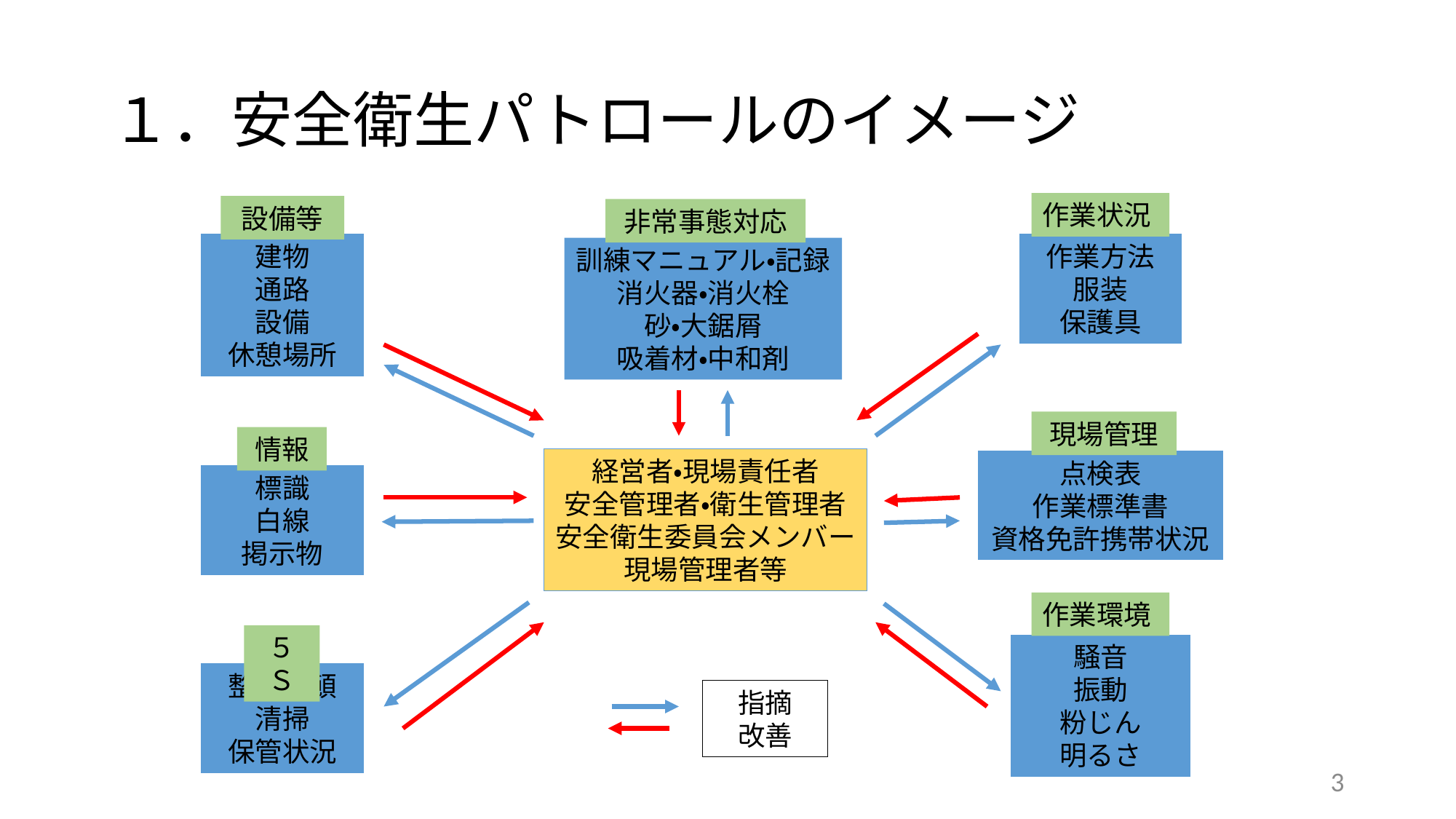

# １．安全衛生パトロールのイメージ
作業状況
設備等
非常事態対応
建物
通路
設備
休憩場所
作業方法
服装
保護具
訓練マニュアル・記録
消火器・消火栓
砂・大鋸屑
吸着材・中和剤
現場管理
情報
経営者・現場責任者
安全管理者・衛生管理者
安全衛生委員会メンバー
現場管理者等
点検表
作業標準書
資格免許携帯状況
標識
白線
掲示物
作業環境
５Ｓ
騒音
振動
粉じん
明るさ
整理整頓
清掃
保管状況
指摘
改善
3